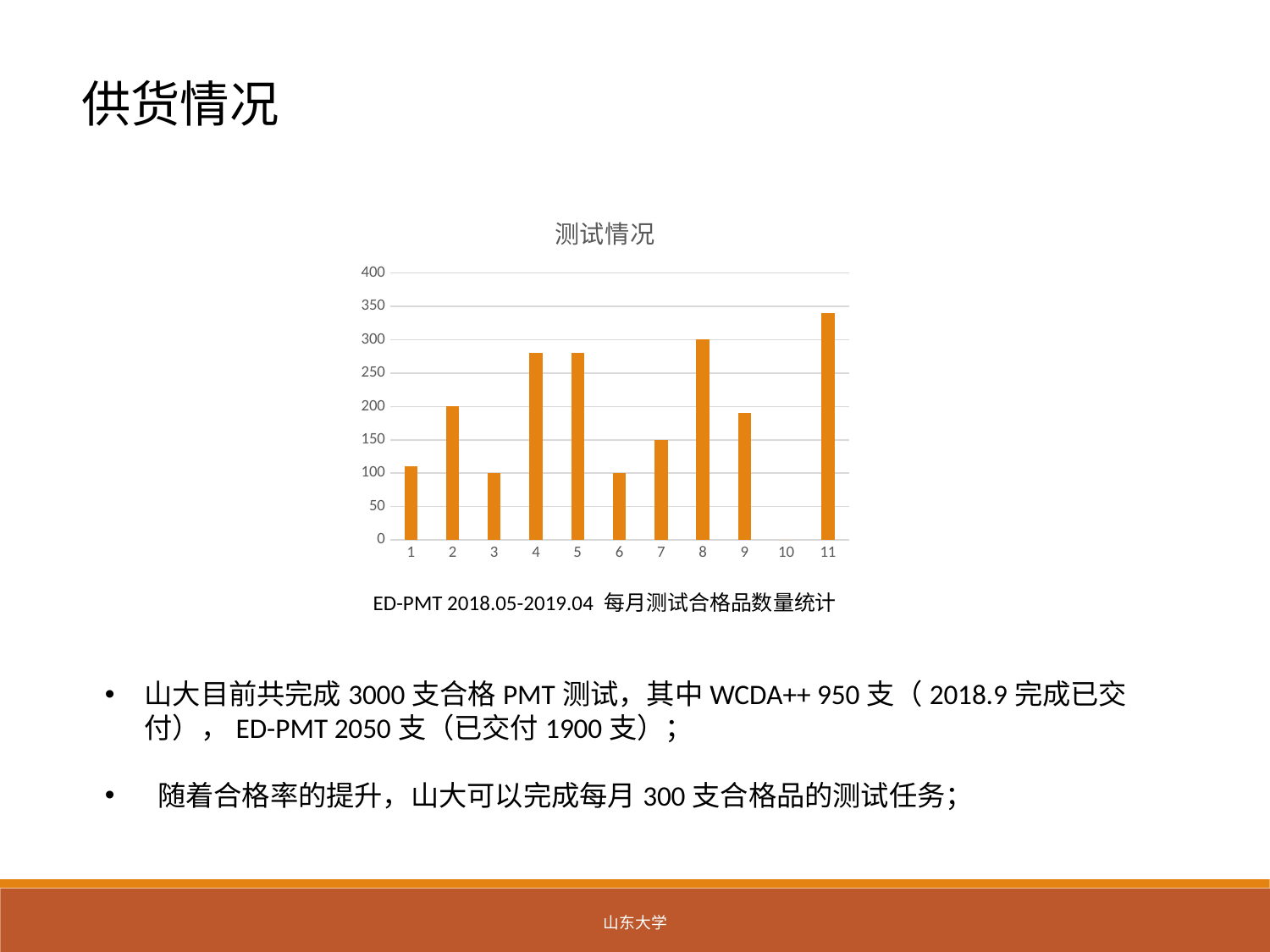

供货情况

### Chart: 测试情况

| Category |  |
|---|---|
ED-PMT 2018.05-2019.04 每月测试合格品数量统计
山大目前共完成3000支合格PMT测试，其中WCDA++ 950支（2018.9完成已交付），ED-PMT 2050支（已交付1900支）；

 随着合格率的提升，山大可以完成每月300支合格品的测试任务；
山东大学